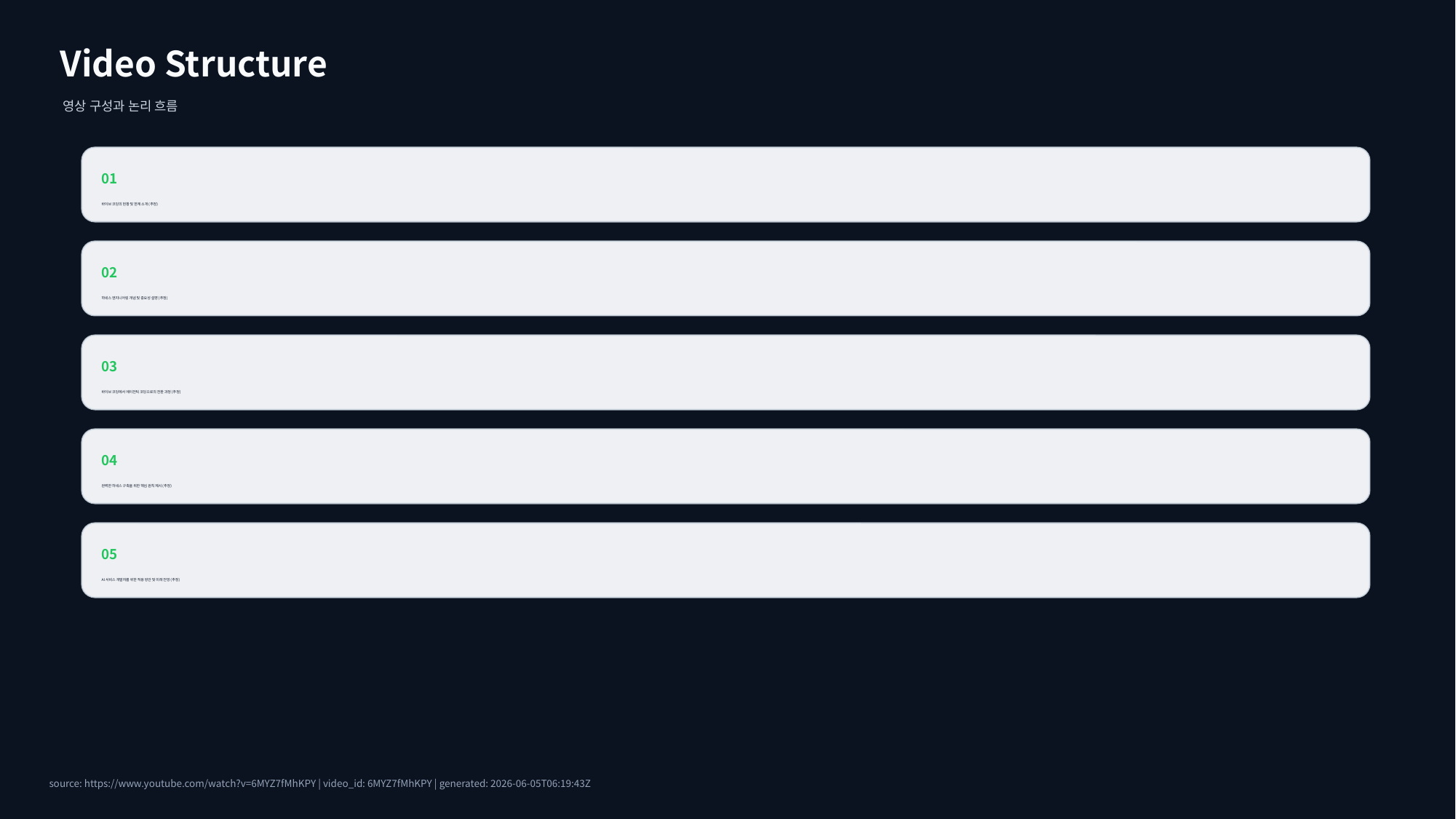

Video Structure
영상 구성과 논리 흐름

01
바이브 코딩의 현황 및 한계 소개 (추정)

02
하네스 엔지니어링 개념 및 중요성 설명 (추정)

03
바이브 코딩에서 에이전틱 코딩으로의 전환 과정 (추정)

04
완벽한 하네스 구축을 위한 핵심 원칙 제시 (추정)

05
AI 서비스 개발자를 위한 적용 방안 및 미래 전망 (추정)
source: https://www.youtube.com/watch?v=6MYZ7fMhKPY | video_id: 6MYZ7fMhKPY | generated: 2026-06-05T06:19:43Z